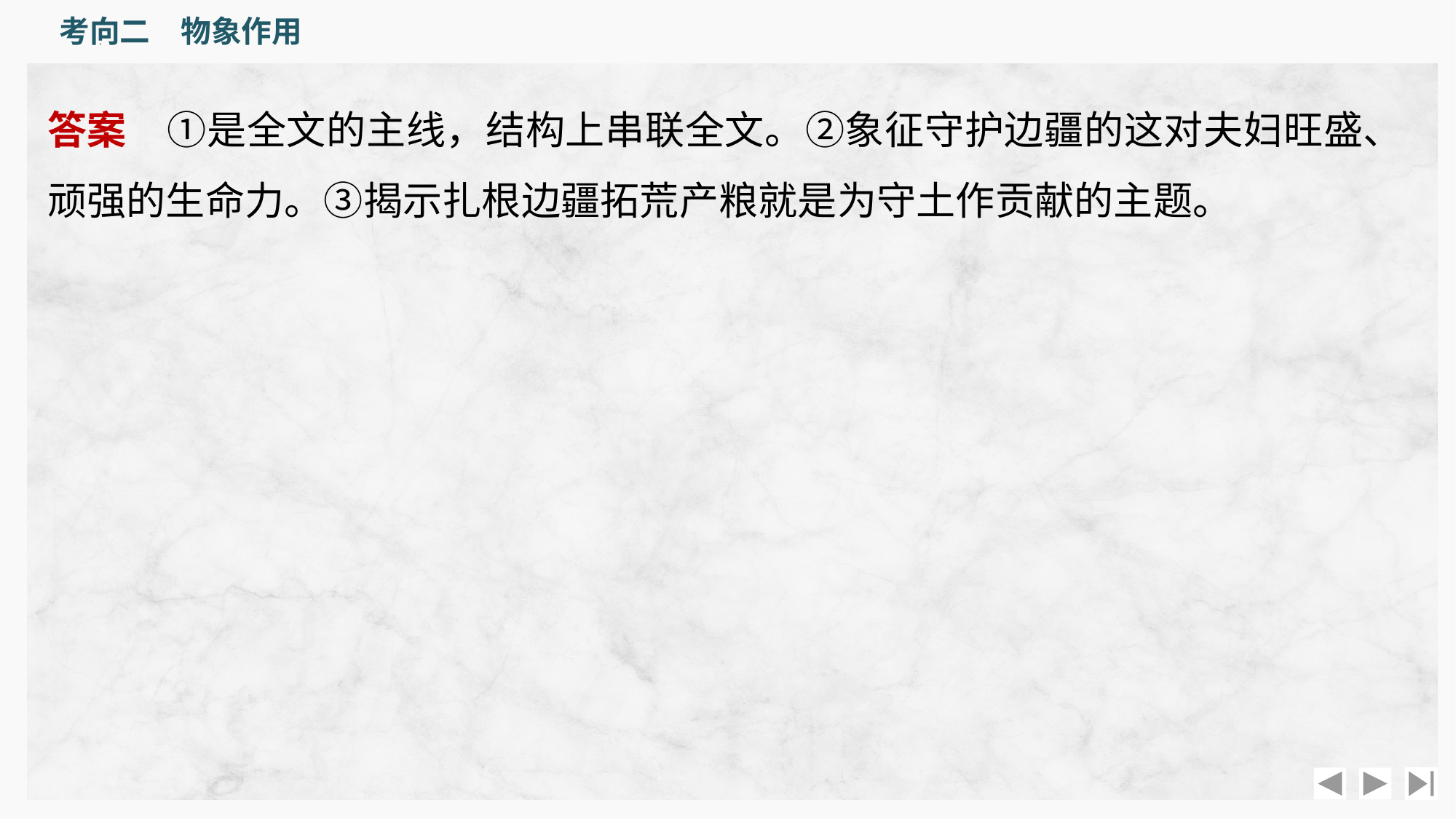

答案　①是全文的主线，结构上串联全文。②象征守护边疆的这对夫妇旺盛、顽强的生命力。③揭示扎根边疆拓荒产粮就是为守土作贡献的主题。